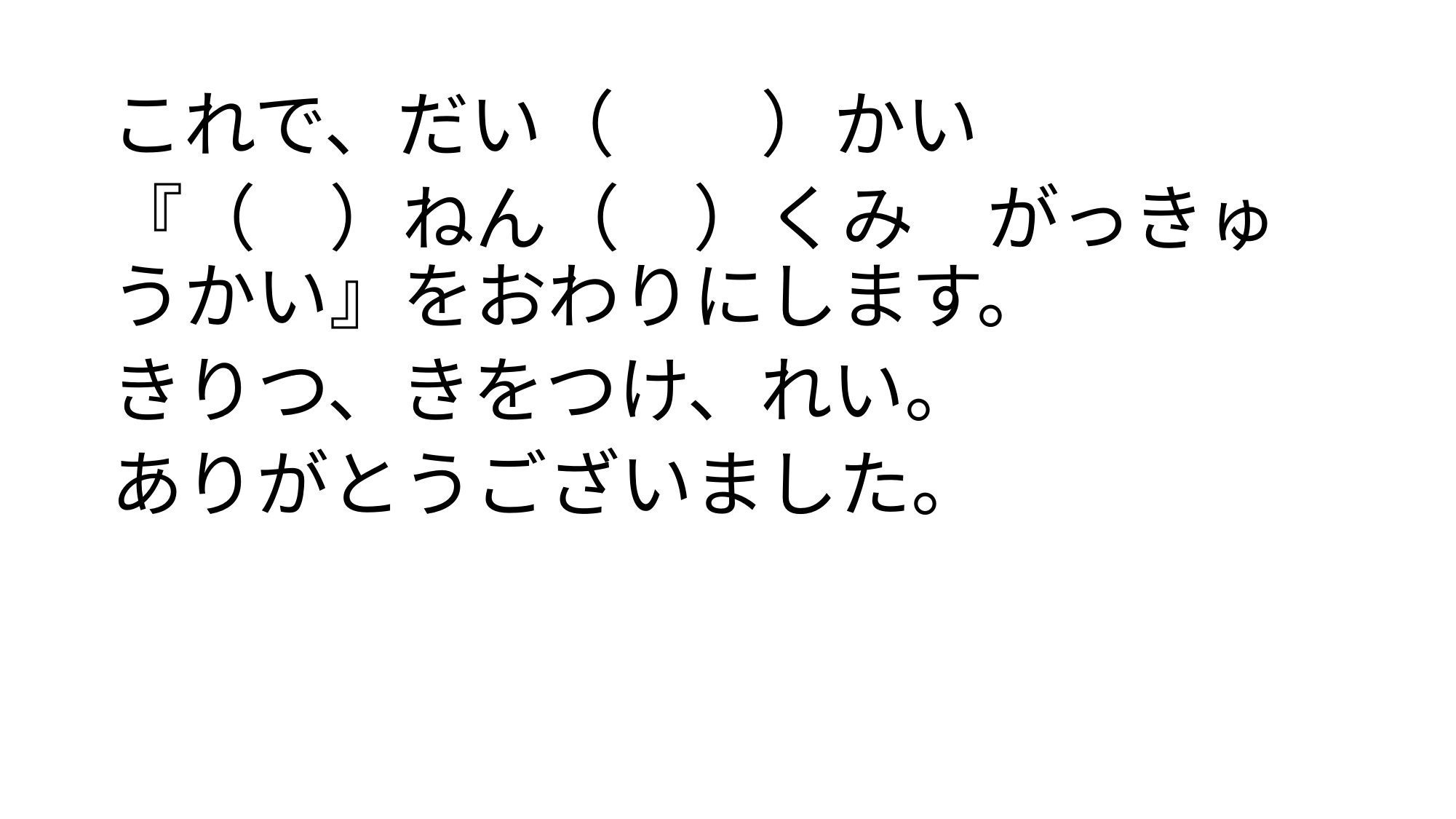

これで、だい（　　）かい
『（　）ねん（　）くみ　がっきゅうかい』をおわりにします。
きりつ、きをつけ、れい。
ありがとうございました。